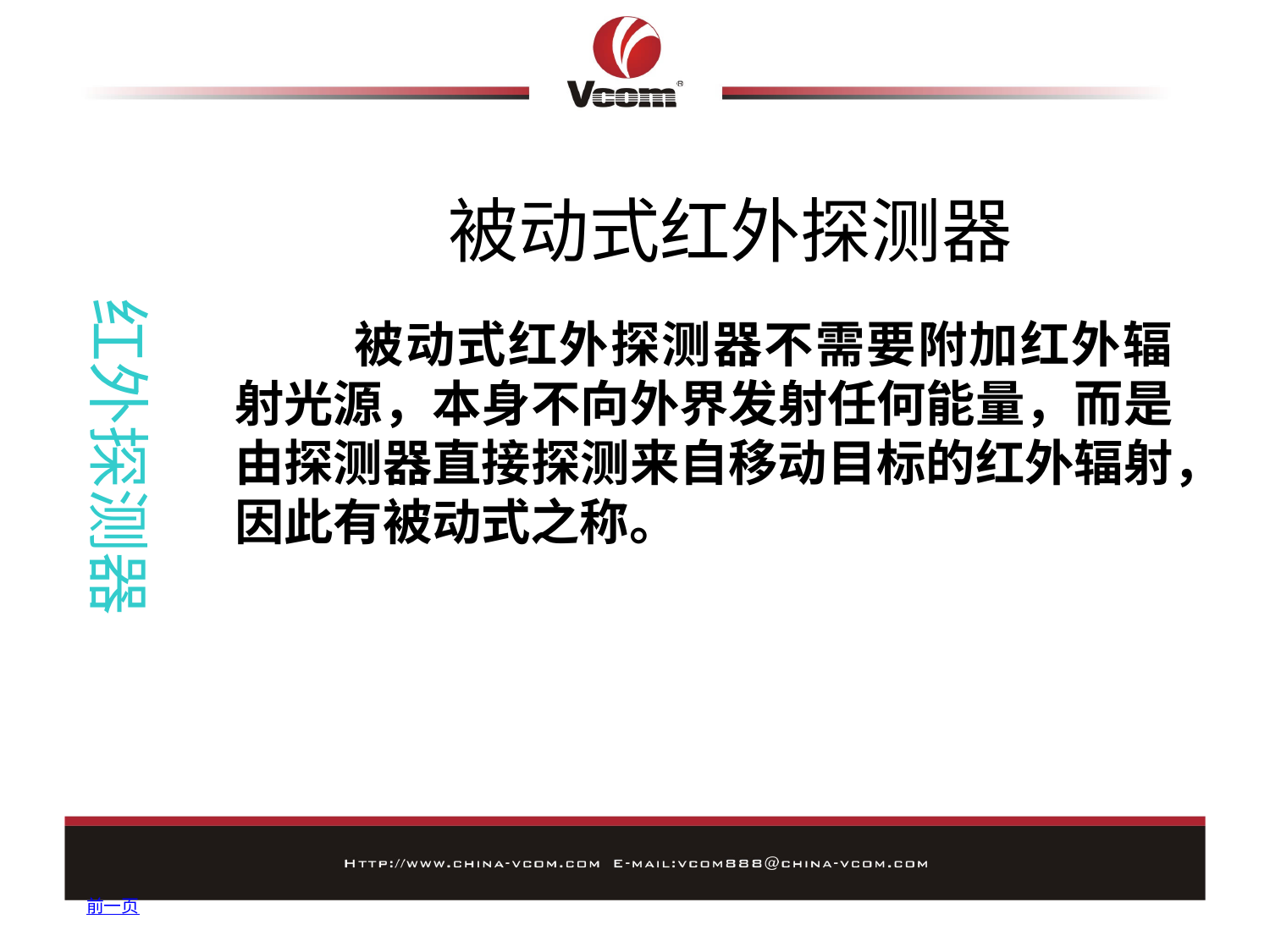

被动式红外探测器
红外探测器
        被动式红外探测器不需要附加红外辐射光源，本身不向外界发射任何能量，而是由探测器直接探测来自移动目标的红外辐射，因此有被动式之称。
前一页